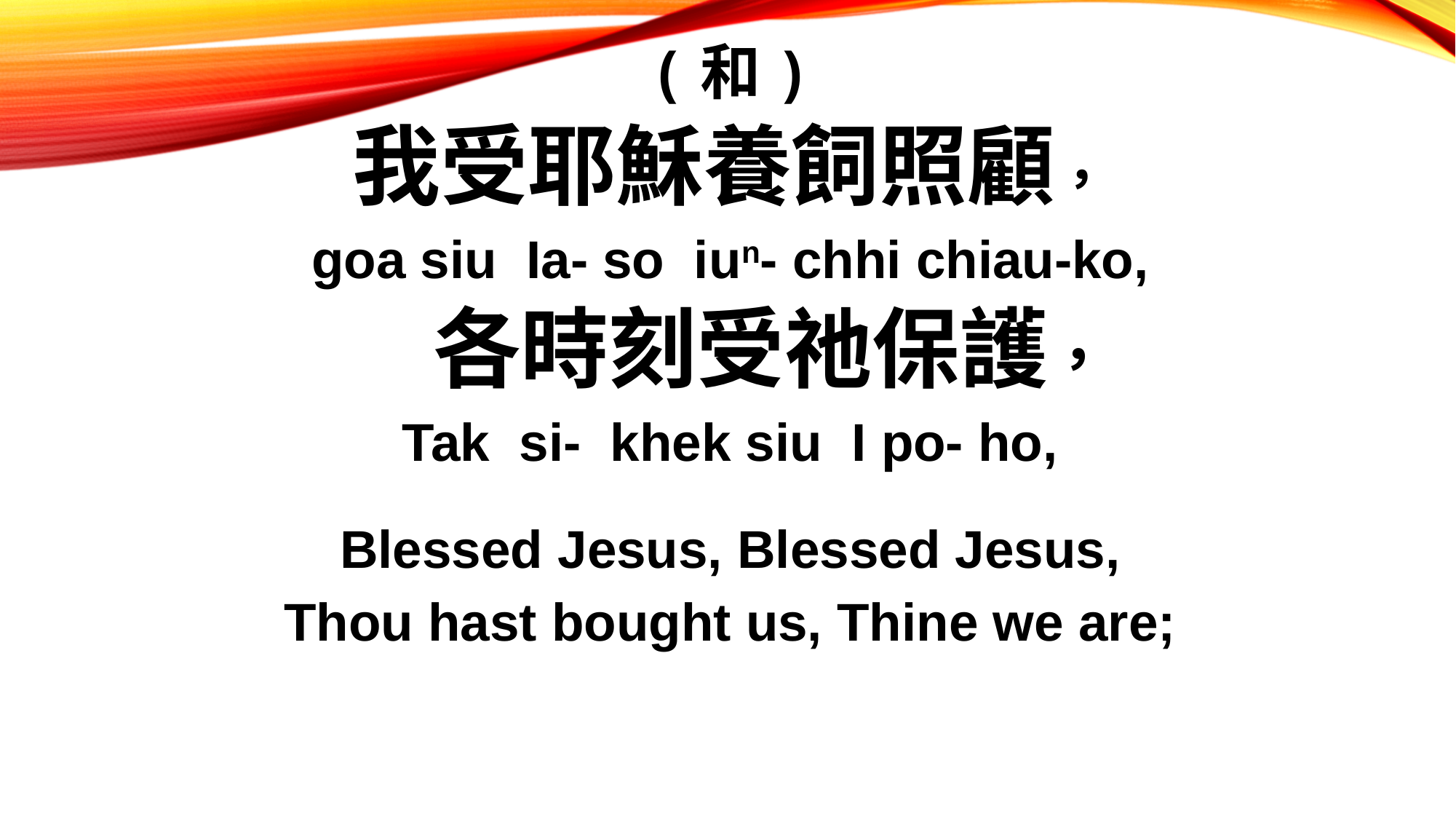

(和)
我受耶穌養飼照顧，
goa siu  Ia- so  iun- chhi chiau-ko,
   各時刻受祂保護，
Tak  si-  khek siu  I po- ho,

Blessed Jesus, Blessed Jesus,
Thou hast bought us, Thine we are;